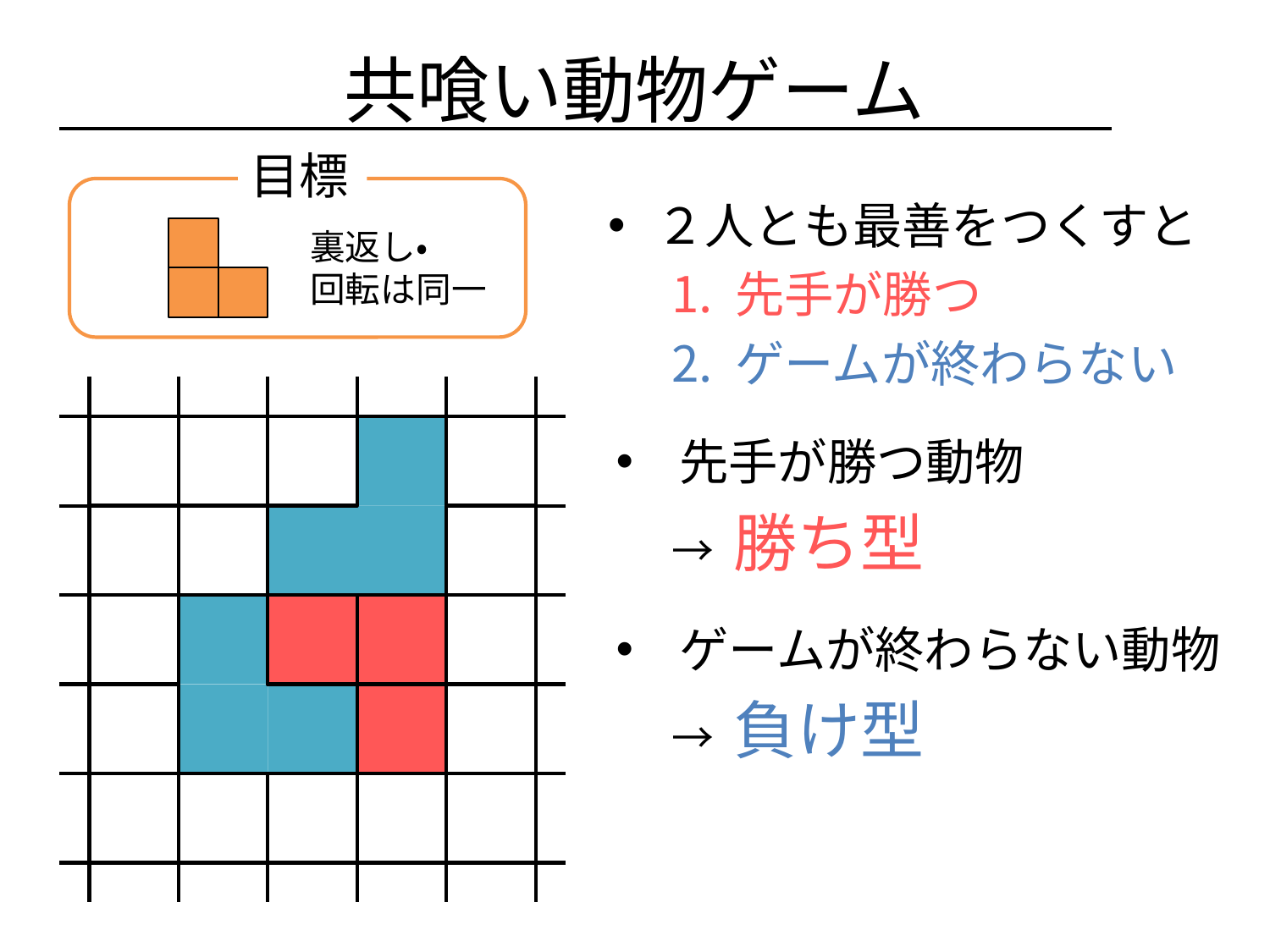

# 共喰い動物ゲーム
目標

２人とも最善をつくすと
先手が勝つ
ゲームが終わらない
先手が勝つ動物
→ 勝ち型
ゲームが終わらない動物
→ 負け型
裏返し・
回転は同一